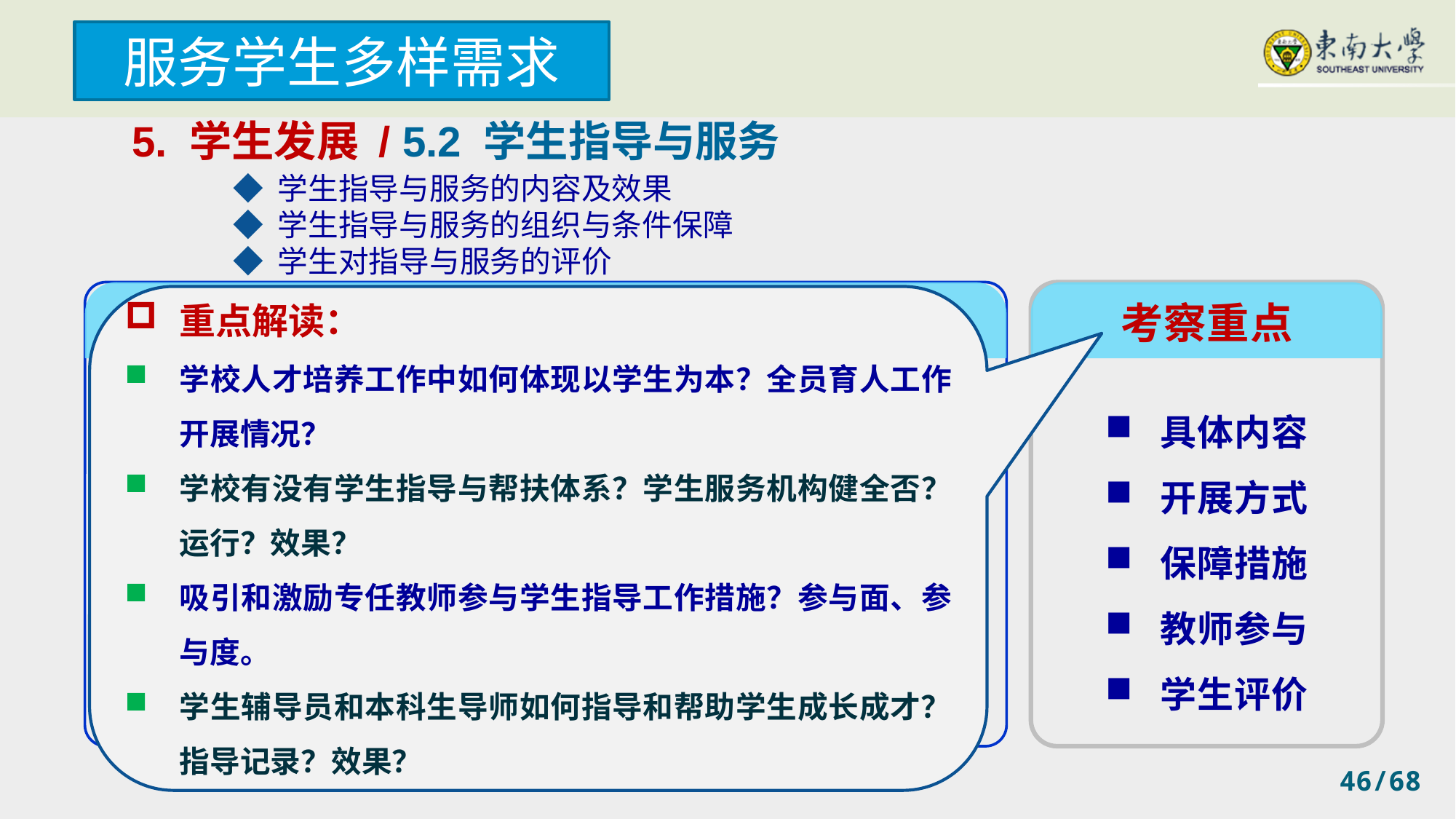

服务学生多样需求
5. 学生发展 / 5.2 学生指导与服务
◆ 学生指导与服务的内容及效果
◆ 学生指导与服务的组织与条件保障
◆ 学生对指导与服务的评价

重点解读：
学校人才培养工作中如何体现以学生为本？全员育人工作开展情况？
学校有没有学生指导与帮扶体系？学生服务机构健全否？运行？效果？
吸引和激励专任教师参与学生指导工作措施？参与面、参与度。
学生辅导员和本科生导师如何指导和帮助学生成长成才？指导记录？效果？
释    义
考察重点

教育的本质是培养人，人才培养要以学生为本。学校应关心每个学生，把促进学生健康成长作为学校一切工作的出发点和落脚点。
学校应建立完善的学生指导与帮扶体系，帮助学生成长成才。
应采取有效措施鼓励教师积极参与学生指导，关爱学生。
具体内容
开展方式
保障措施
教师参与
学生评价